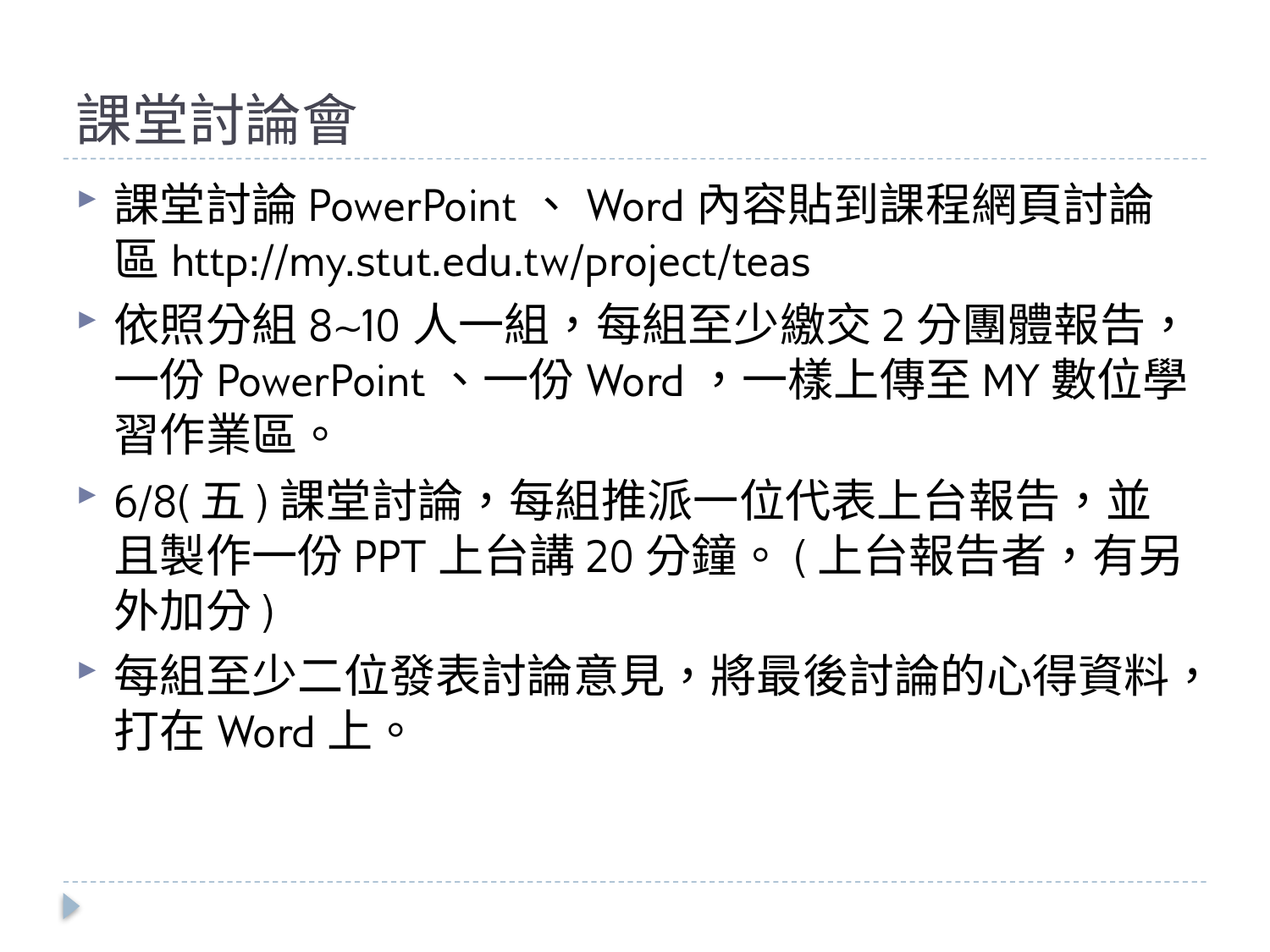

# 課堂討論會
課堂討論PowerPoint、Word內容貼到課程網頁討論區http://my.stut.edu.tw/project/teas
依照分組8~10人一組，每組至少繳交2分團體報告，一份PowerPoint、一份Word，一樣上傳至MY數位學習作業區。
6/8(五)課堂討論，每組推派一位代表上台報告，並且製作一份PPT上台講20分鐘。(上台報告者，有另外加分)
每組至少二位發表討論意見，將最後討論的心得資料，打在Word上。